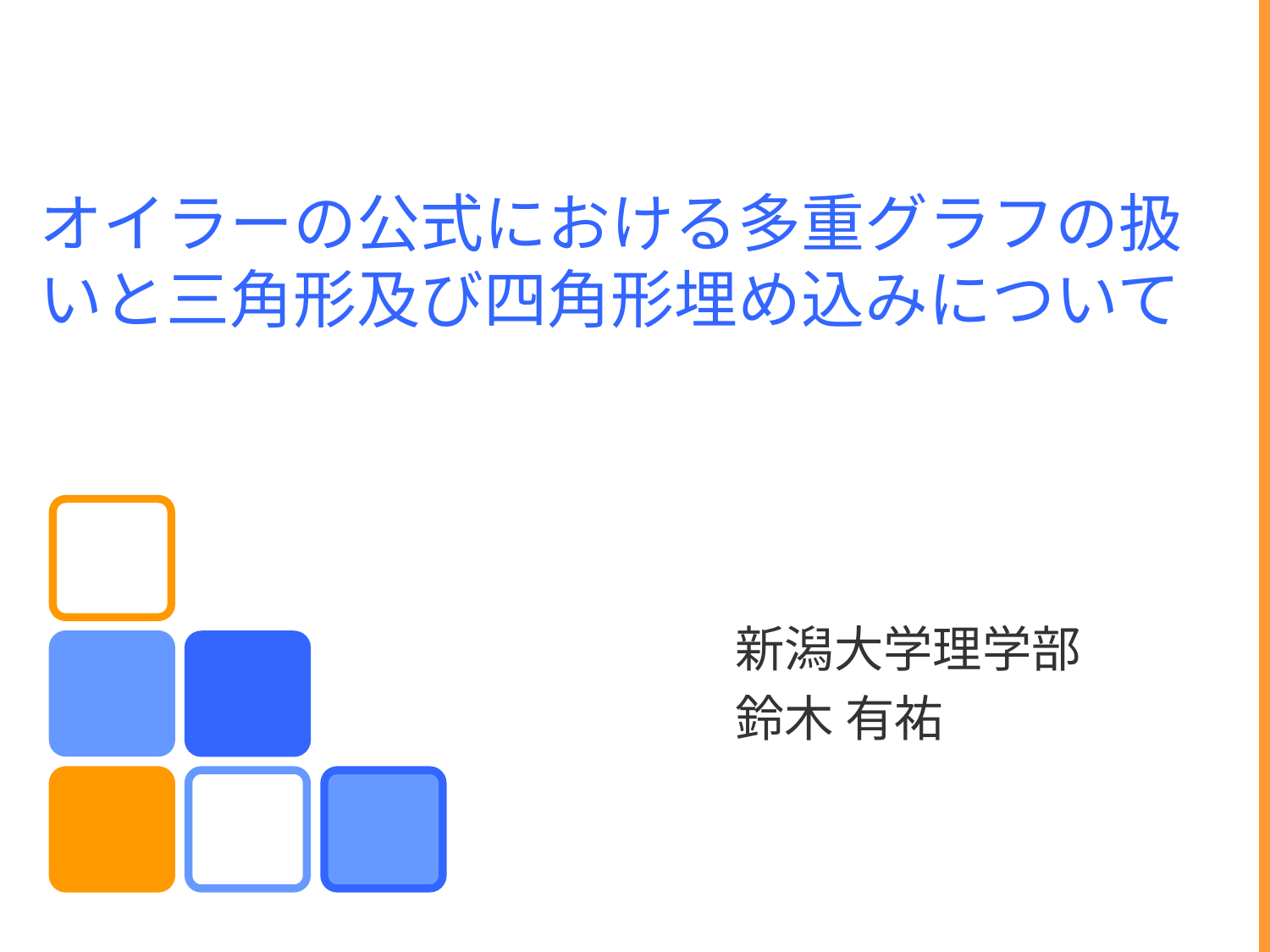

# オイラーの公式における多重グラフの扱いと三角形及び四角形埋め込みについて
新潟大学理学部
鈴木 有祐